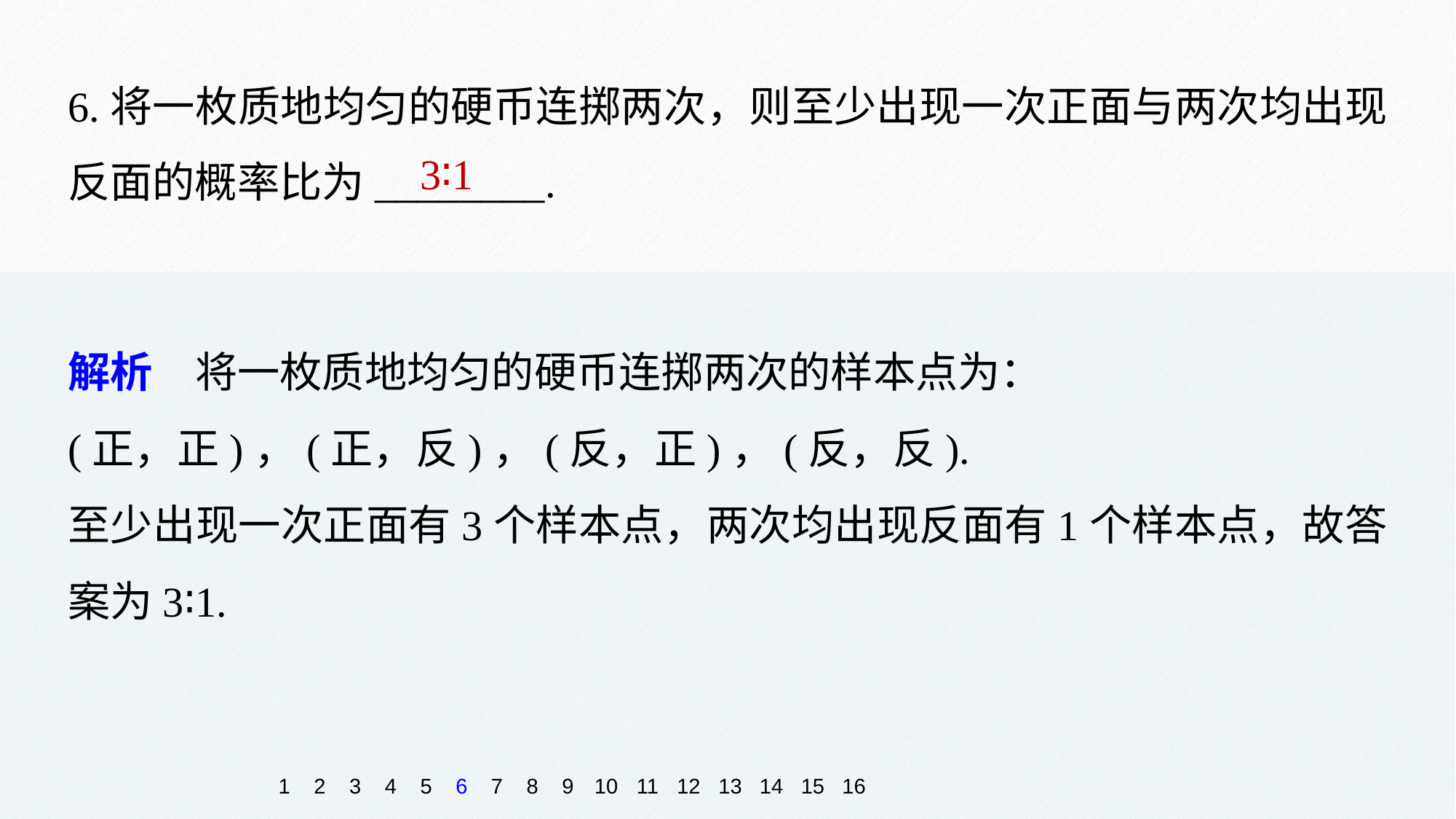

6.将一枚质地均匀的硬币连掷两次，则至少出现一次正面与两次均出现反面的概率比为________.
3∶1
解析　将一枚质地均匀的硬币连掷两次的样本点为：
(正，正)，(正，反)，(反，正)，(反，反).
至少出现一次正面有3个样本点，两次均出现反面有1个样本点，故答案为3∶1.
1
2
3
4
5
6
7
8
9
10
11
12
13
14
15
16